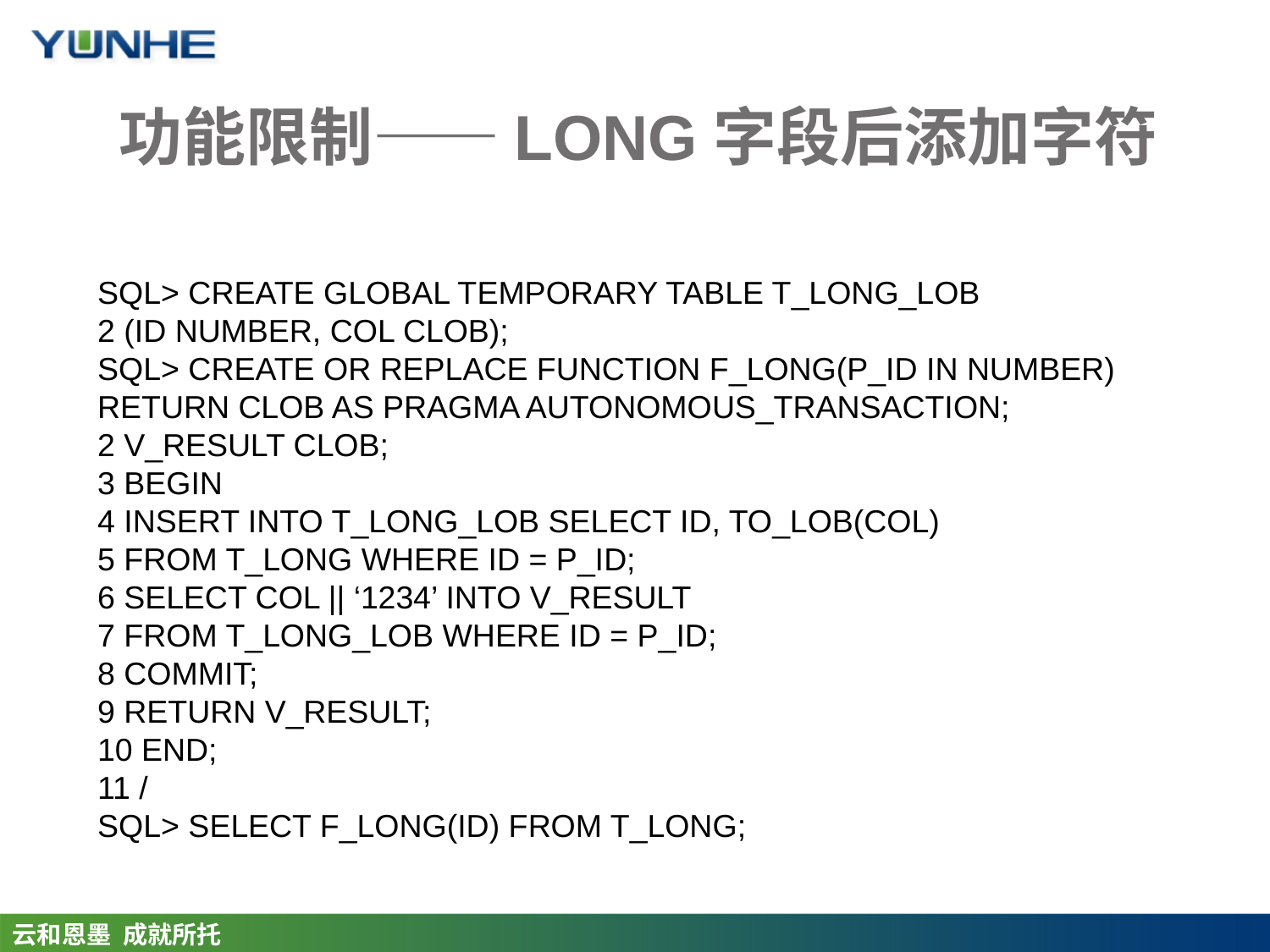

# 功能限制——LONG字段后添加字符
SQL> CREATE GLOBAL TEMPORARY TABLE T_LONG_LOB
2 (ID NUMBER, COL CLOB);
SQL> CREATE OR REPLACE FUNCTION F_LONG(P_ID IN NUMBER) RETURN CLOB AS PRAGMA AUTONOMOUS_TRANSACTION;
2 V_RESULT CLOB;
3 BEGIN
4 INSERT INTO T_LONG_LOB SELECT ID, TO_LOB(COL)
5 FROM T_LONG WHERE ID = P_ID;
6 SELECT COL || ‘1234’ INTO V_RESULT
7 FROM T_LONG_LOB WHERE ID = P_ID;
8 COMMIT;
9 RETURN V_RESULT;
10 END;
11 /
SQL> SELECT F_LONG(ID) FROM T_LONG;